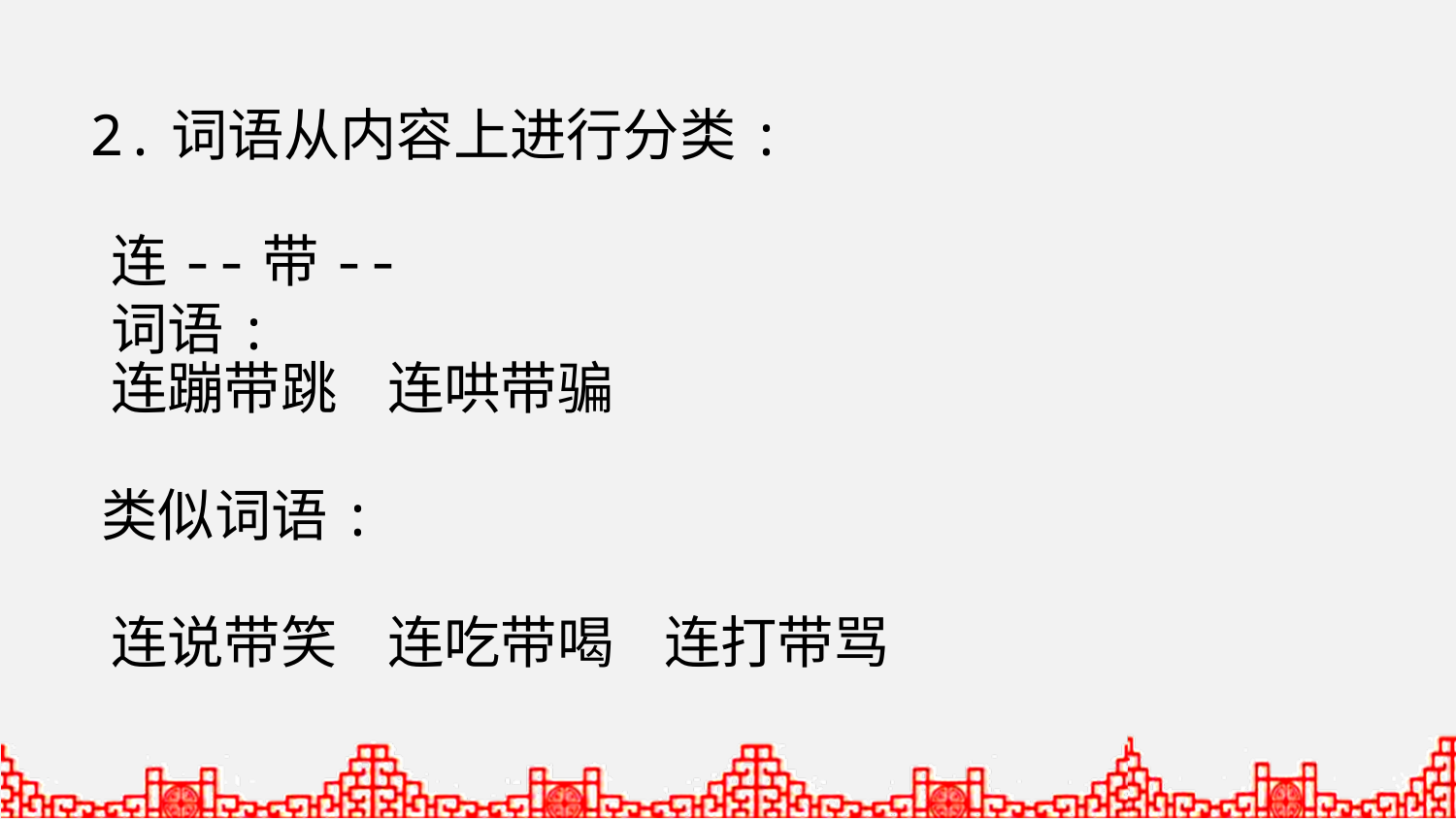

2.词语从内容上进行分类:
连--带--词语:
连蹦带跳    连哄带骗
类似词语:
连说带笑    连吃带喝    连打带骂